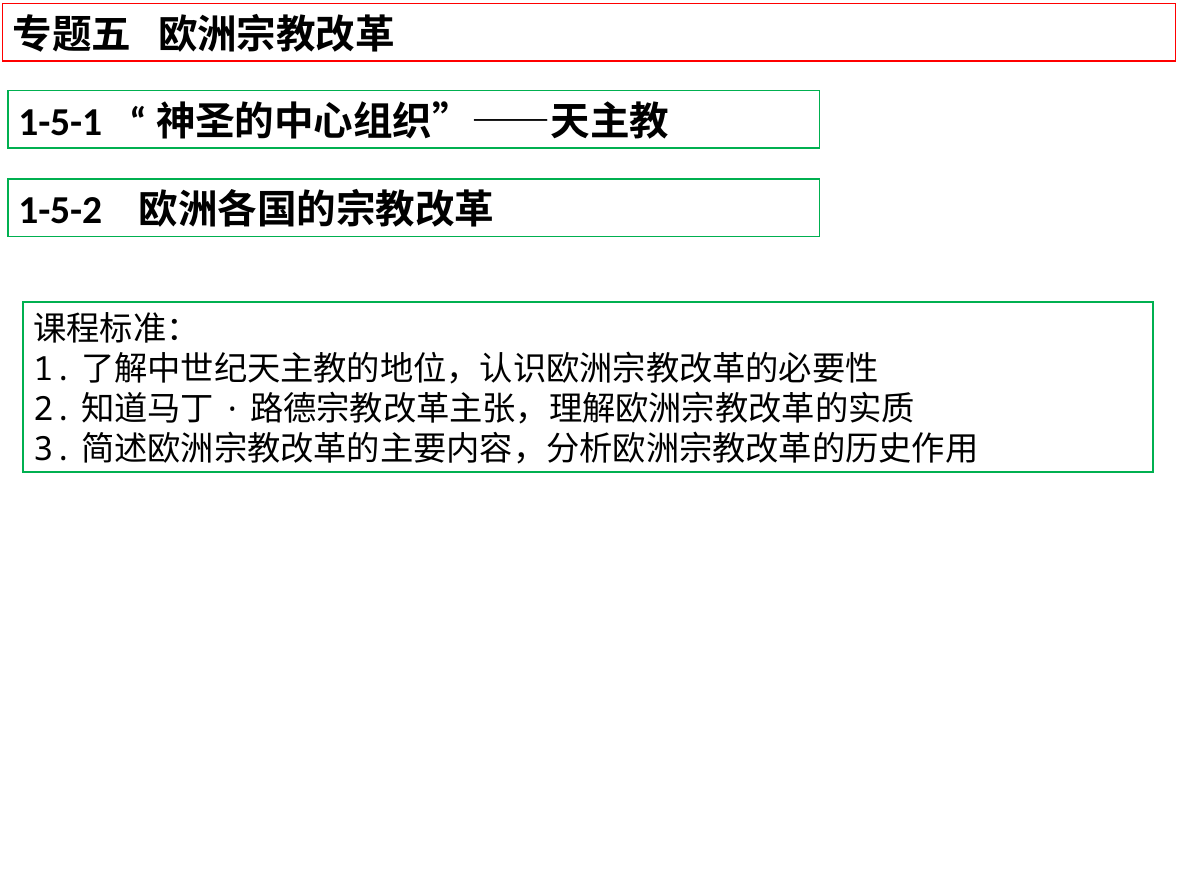

专题五   欧洲宗教改革
1-5-1   “神圣的中心组织”——天主教
1-5-2   欧洲各国的宗教改革
课程标准：
1.了解中世纪天主教的地位，认识欧洲宗教改革的必要性
2.知道马丁·路德宗教改革主张，理解欧洲宗教改革的实质
3.简述欧洲宗教改革的主要内容，分析欧洲宗教改革的历史作用